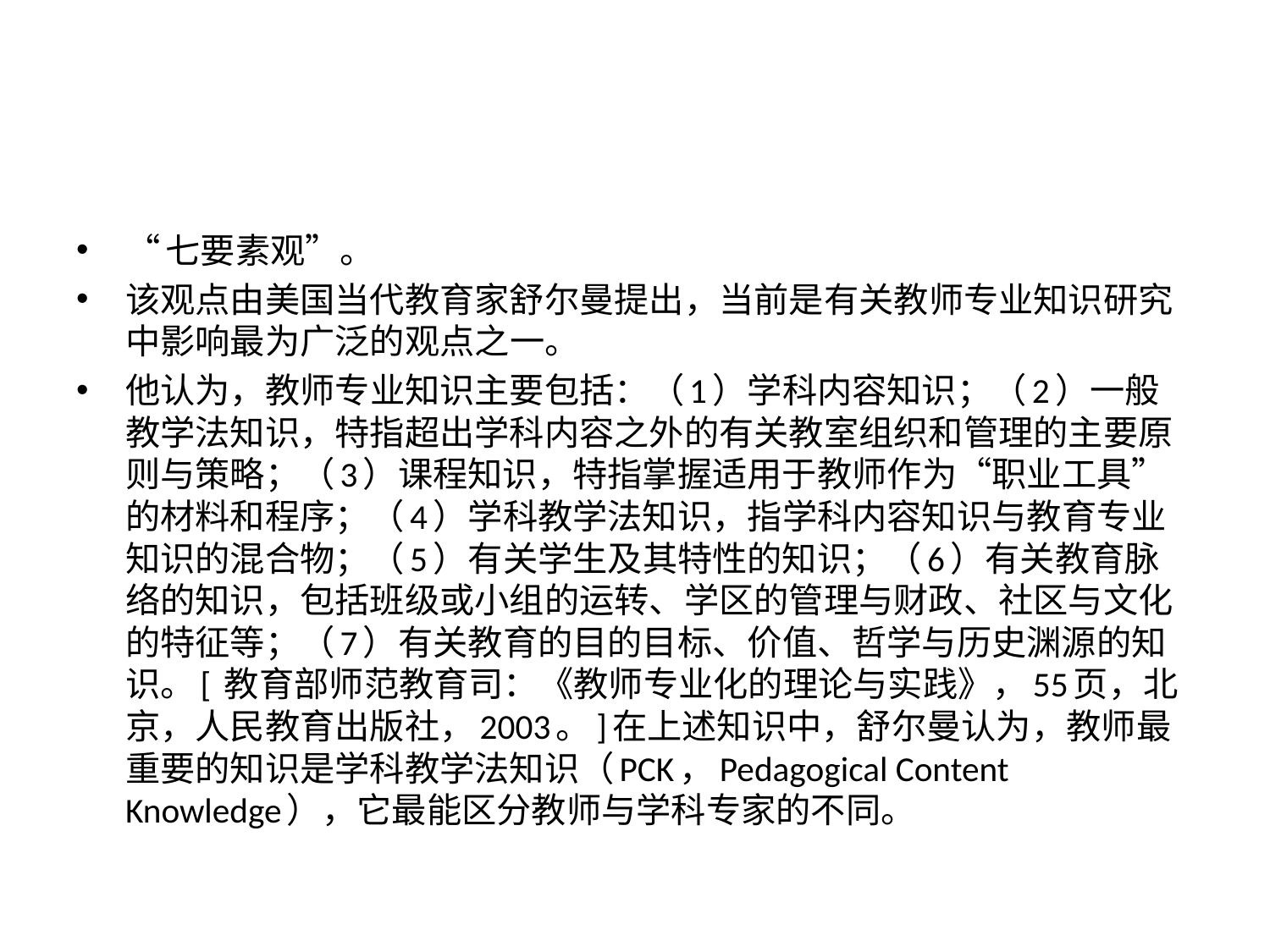

#
“七要素观”。
该观点由美国当代教育家舒尔曼提出，当前是有关教师专业知识研究中影响最为广泛的观点之一。
他认为，教师专业知识主要包括：（1）学科内容知识；（2）一般教学法知识，特指超出学科内容之外的有关教室组织和管理的主要原则与策略；（3）课程知识，特指掌握适用于教师作为“职业工具”的材料和程序；（4）学科教学法知识，指学科内容知识与教育专业知识的混合物；（5）有关学生及其特性的知识；（6）有关教育脉络的知识，包括班级或小组的运转、学区的管理与财政、社区与文化的特征等；（7）有关教育的目的目标、价值、哲学与历史渊源的知识。[ 教育部师范教育司：《教师专业化的理论与实践》，55页，北京，人民教育出版社，2003。]在上述知识中，舒尔曼认为，教师最重要的知识是学科教学法知识（PCK，Pedagogical Content Knowledge），它最能区分教师与学科专家的不同。